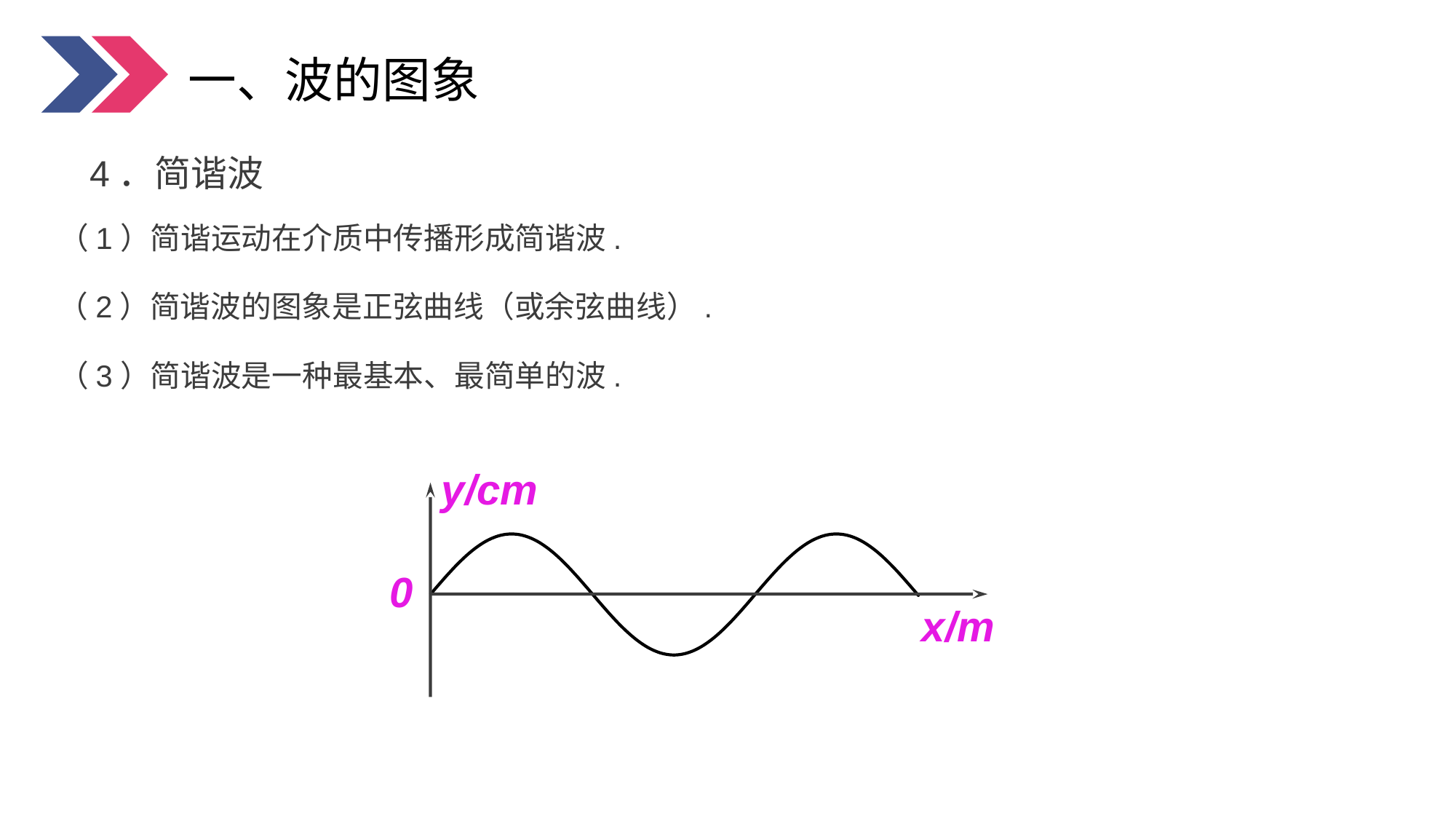

一、波的图象
4．简谐波
（1）简谐运动在介质中传播形成简谐波.
（2）简谐波的图象是正弦曲线（或余弦曲线）.
（3）简谐波是一种最基本、最简单的波.
y/cm

0

x/m